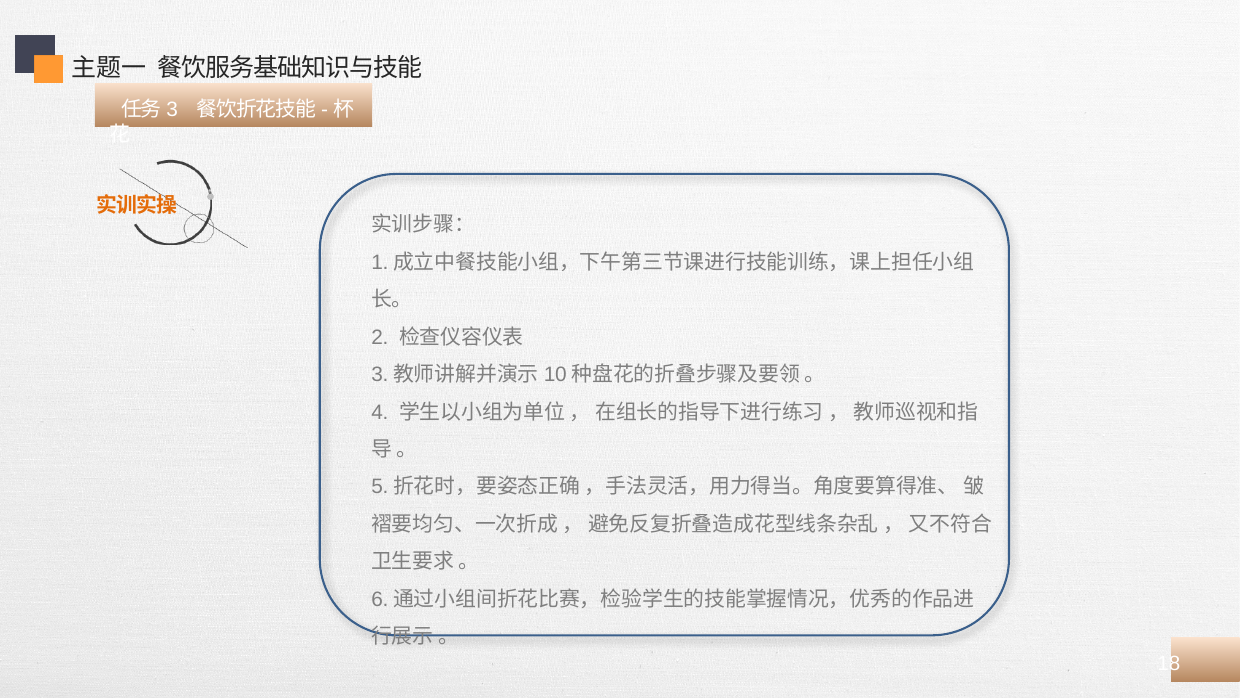

主题一  餐饮服务基础知识与技能

 任务3   餐饮折花技能-杯花

实训步骤：
1.成立中餐技能小组，下午第三节课进行技能训练，课上担任小组长。
2. 检查仪容仪表
3.教师讲解并演示10种盘花的折叠步骤及要领 。
4. 学生以小组为单位 ， 在组长的指导下进行练习 ， 教师巡视和指导 。
5.折花时，要姿态正确 ，手法灵活，用力得当。角度要算得准、 皱褶要均匀、一次折成 ， 避免反复折叠造成花型线条杂乱 ， 又不符合卫生要求 。
6.通过小组间折花比赛，检验学生的技能掌握情况，优秀的作品进行展示 。